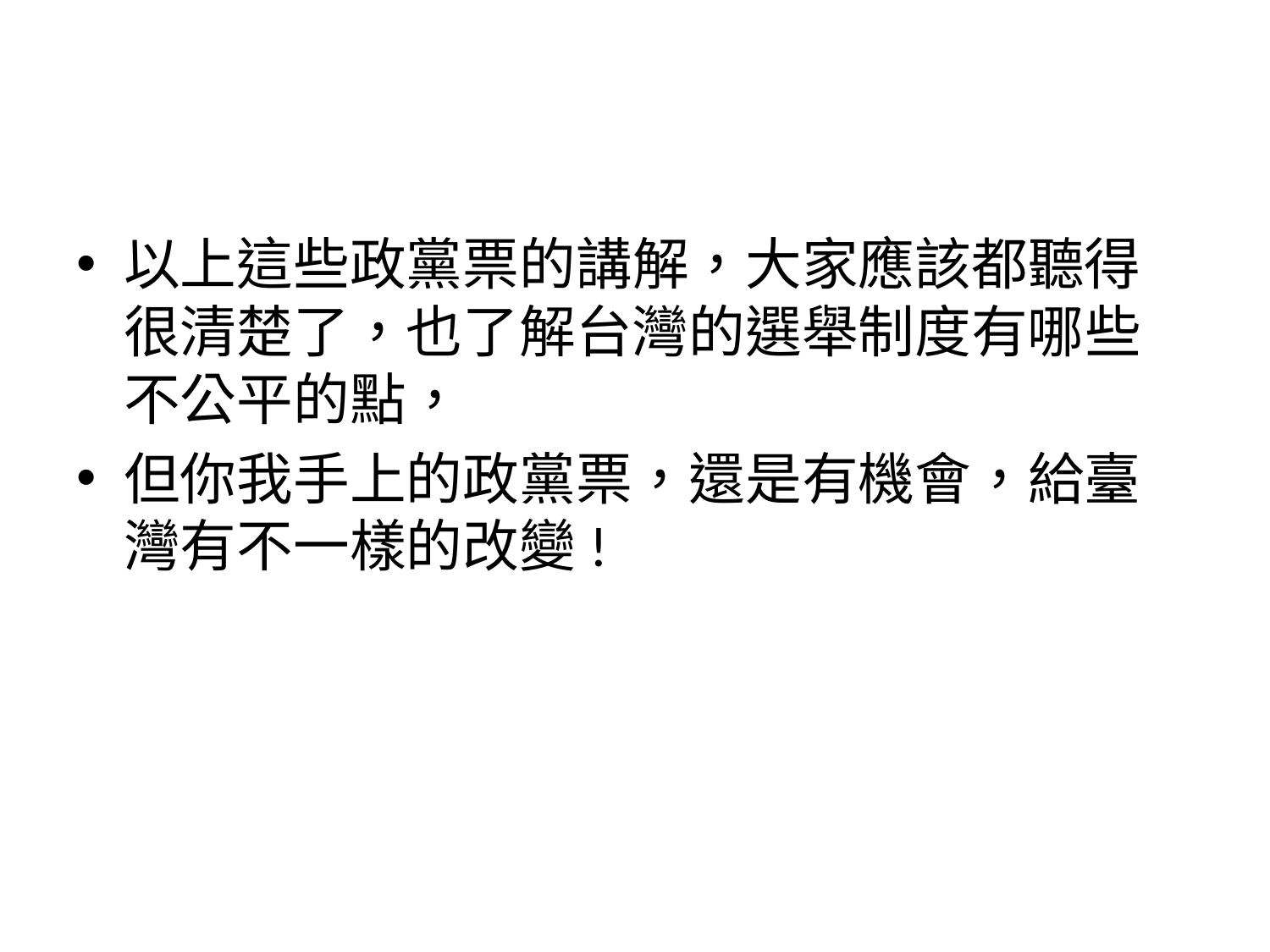

#
以上這些政黨票的講解，大家應該都聽得很清楚了，也了解台灣的選舉制度有哪些不公平的點，
但你我手上的政黨票，還是有機會，給臺灣有不一樣的改變!